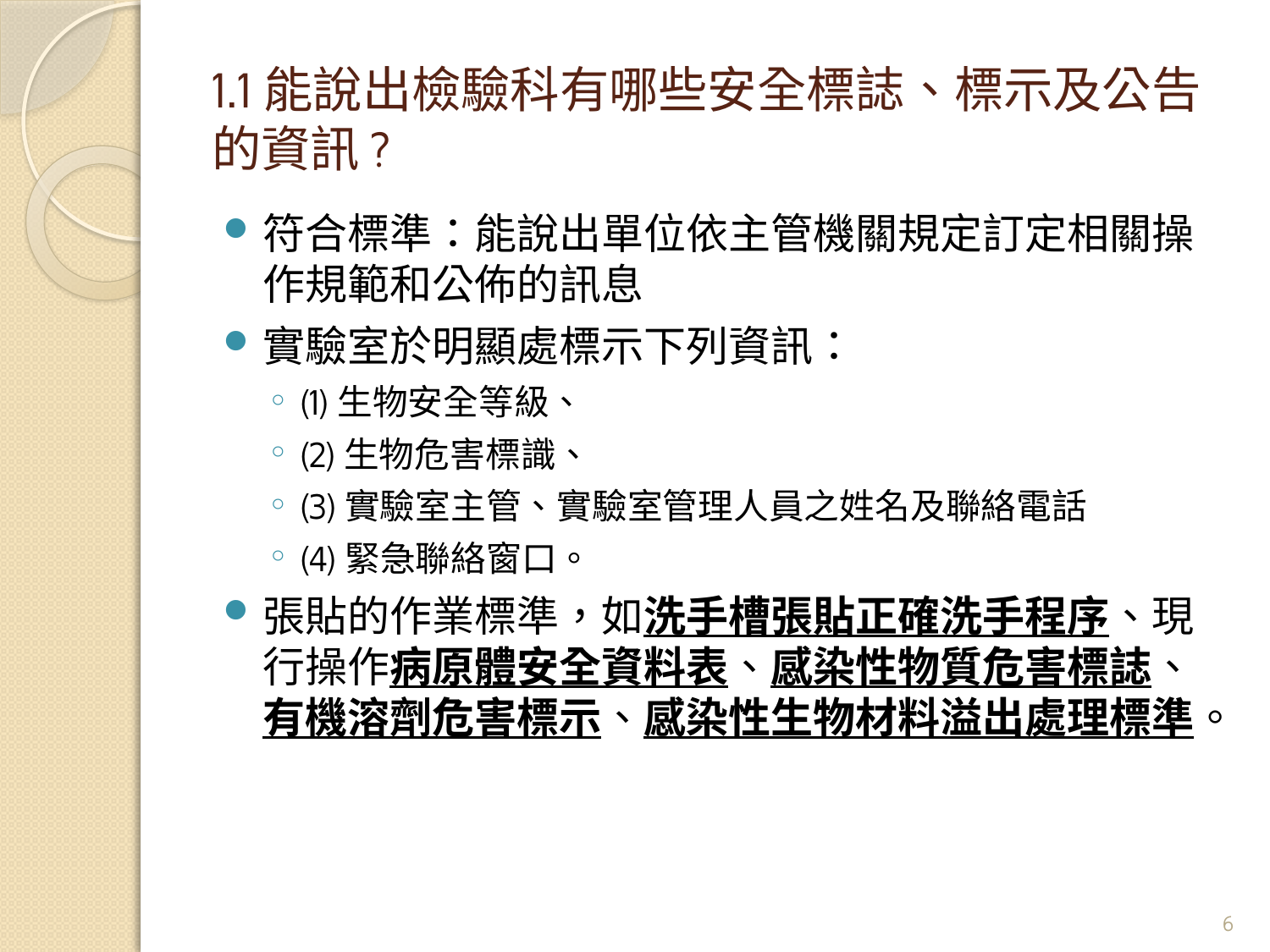

# 1.1能說出檢驗科有哪些安全標誌、標示及公告的資訊?
符合標準：能說出單位依主管機關規定訂定相關操作規範和公佈的訊息
實驗室於明顯處標示下列資訊：
(1)生物安全等級、
(2)生物危害標識、
(3)實驗室主管、實驗室管理人員之姓名及聯絡電話
(4)緊急聯絡窗口。
張貼的作業標準，如洗手槽張貼正確洗手程序、現行操作病原體安全資料表、感染性物質危害標誌、有機溶劑危害標示、感染性生物材料溢出處理標準。

6